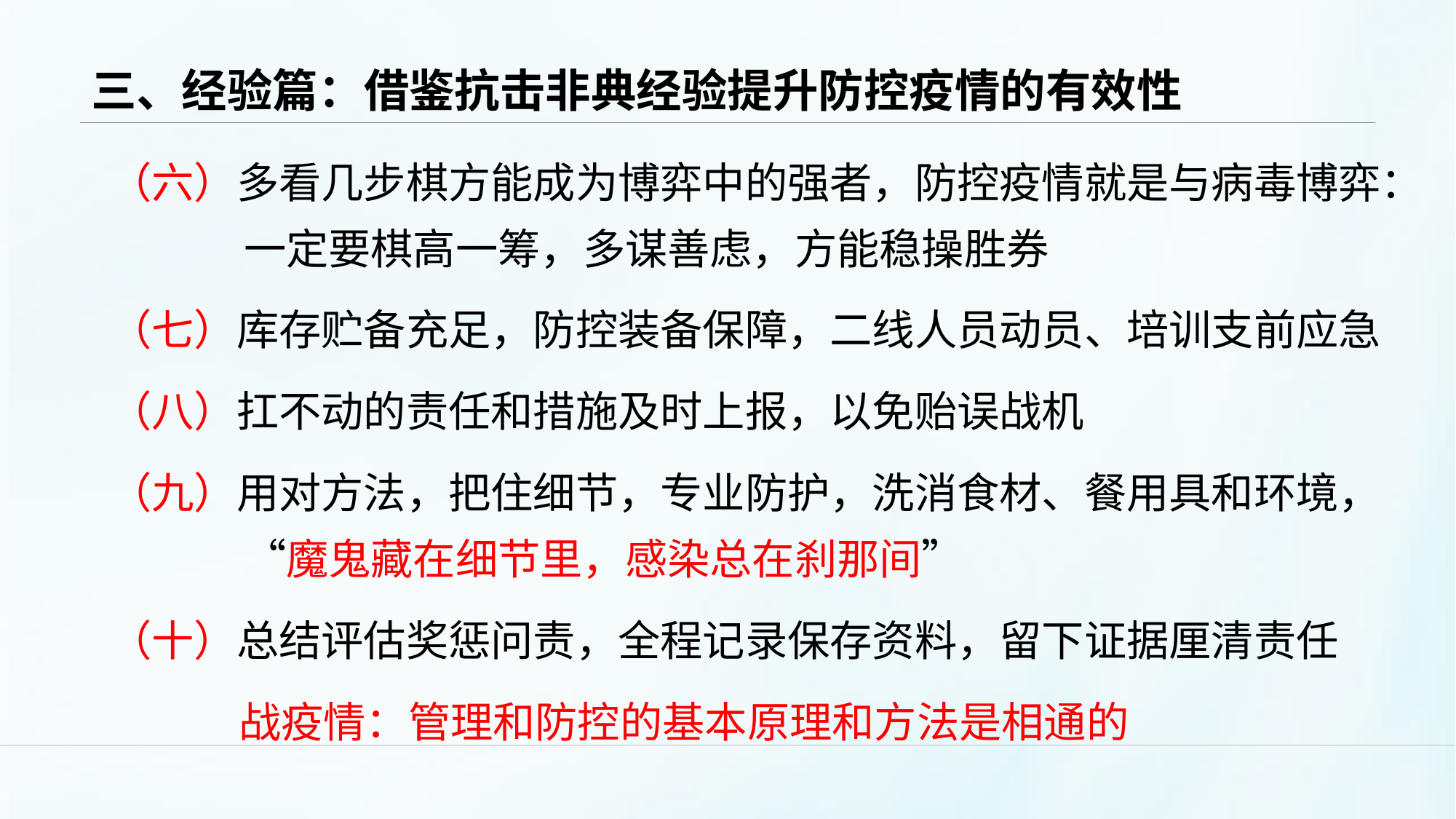

# 三、经验篇：借鉴抗击非典经验提升防控疫情的有效性
（六）多看几步棋方能成为博弈中的强者，防控疫情就是与病毒博弈：一定要棋高一筹，多谋善虑，方能稳操胜券
（七）库存贮备充足，防控装备保障，二线人员动员、培训支前应急
（八）扛不动的责任和措施及时上报，以免贻误战机
（九）用对方法，把住细节，专业防护，洗消食材、餐用具和环境，“魔鬼藏在细节里，感染总在刹那间”
（十）总结评估奖惩问责，全程记录保存资料，留下证据厘清责任
战疫情：管理和防控的基本原理和方法是相通的